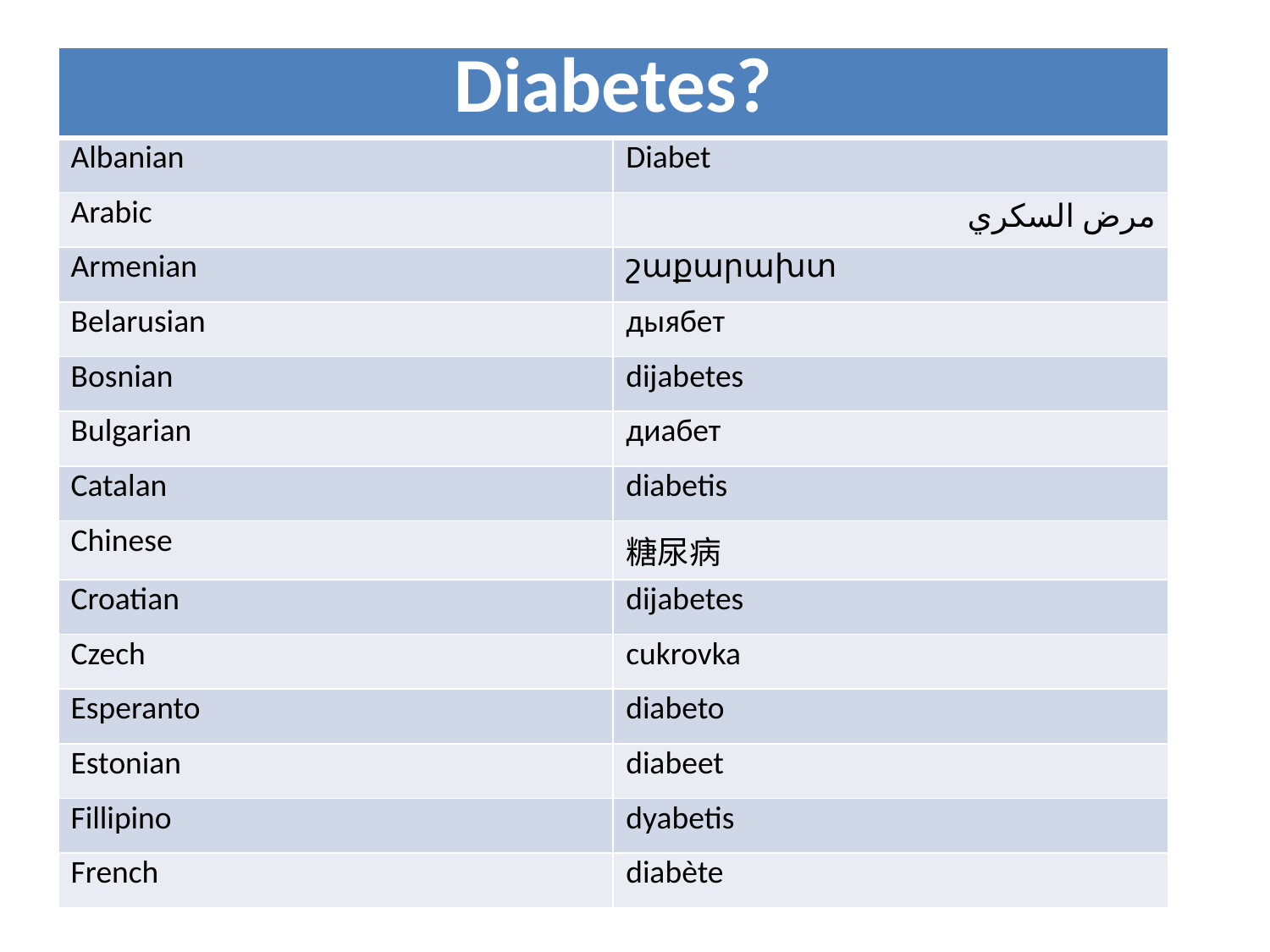

| Diabetes? |  |
| --- | --- |
| Albanian | Diabet |
| Arabic | مرض السكري |
| Armenian | շաքարախտ |
| Belarusian | дыябет |
| Bosnian | dijabetes |
| Bulgarian | диабет |
| Catalan | diabetis |
| Chinese | 糖尿病 |
| Croatian | dijabetes |
| Czech | cukrovka |
| Esperanto | diabeto |
| Estonian | diabeet |
| Fillipino | dyabetis |
| French | diabète |